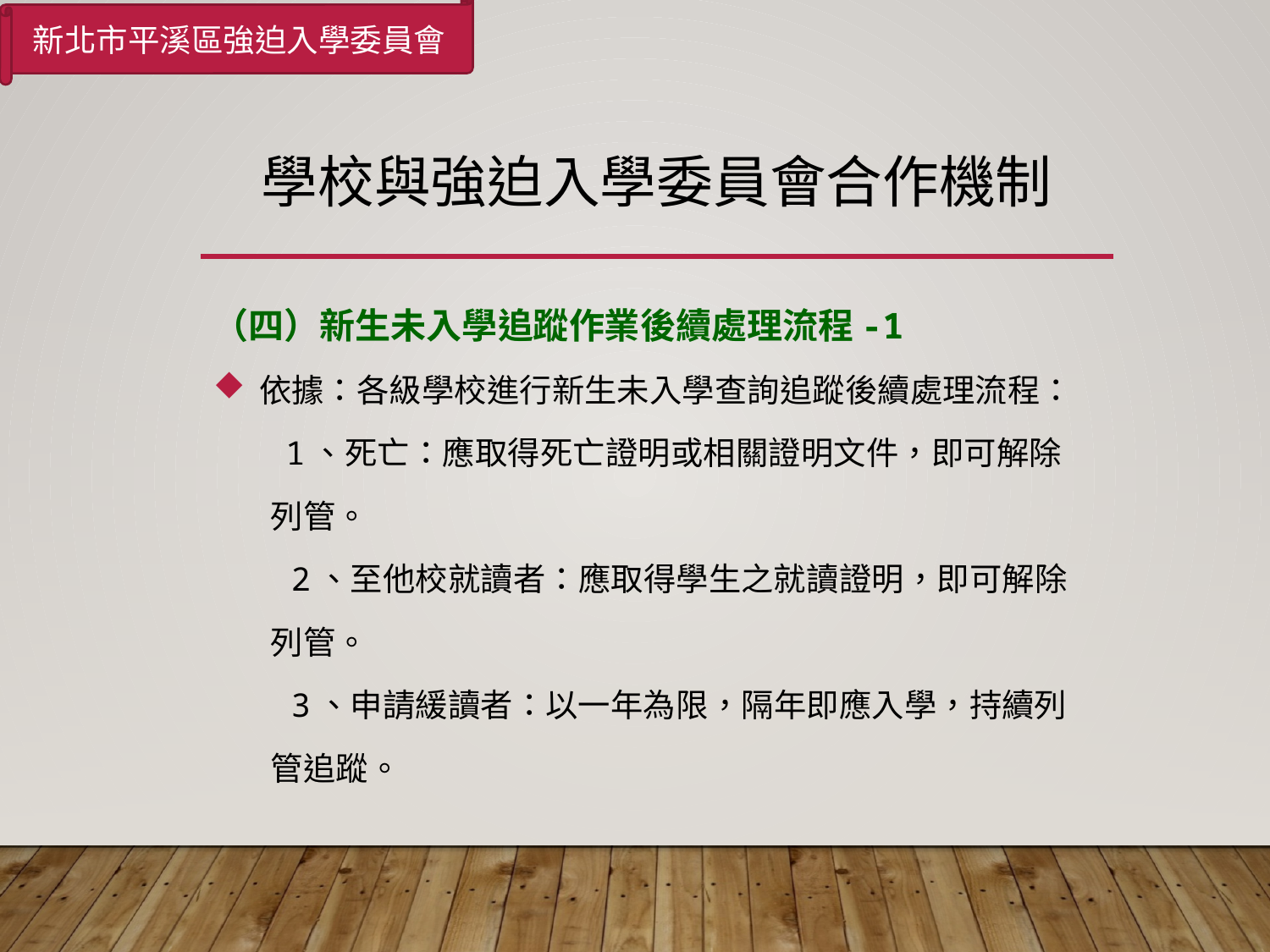

新北市平溪區強迫入學委員會
# 學校與強迫入學委員會合作機制
（四）新生未入學追蹤作業後續處理流程-1
 依據：各級學校進行新生未入學查詢追蹤後續處理流程：
　　1、死亡：應取得死亡證明或相關證明文件，即可解除
       列管。
    2、至他校就讀者：應取得學生之就讀證明，即可解除
       列管。
    3、申請緩讀者：以一年為限，隔年即應入學，持續列
       管追蹤。